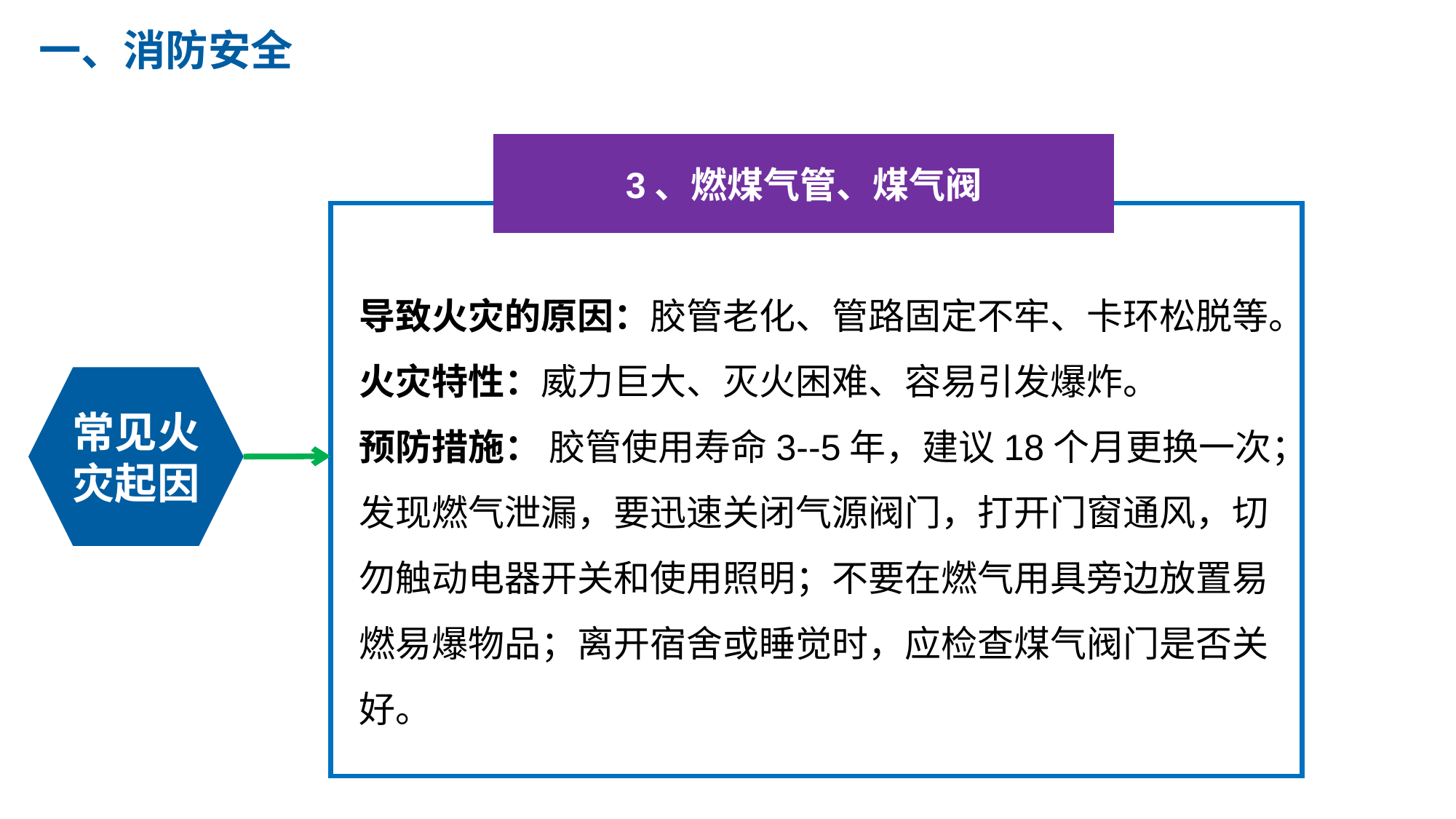

一、消防安全
3、燃煤气管、煤气阀

导致火灾的原因：胶管老化、管路固定不牢、卡环松脱等。
火灾特性：威力巨大、灭火困难、容易引发爆炸。
预防措施： 胶管使用寿命3--5年，建议18个月更换一次；发现燃气泄漏，要迅速关闭气源阀门，打开门窗通风，切勿触动电器开关和使用照明；不要在燃气用具旁边放置易燃易爆物品；离开宿舍或睡觉时，应检查煤气阀门是否关好。
常见火灾起因